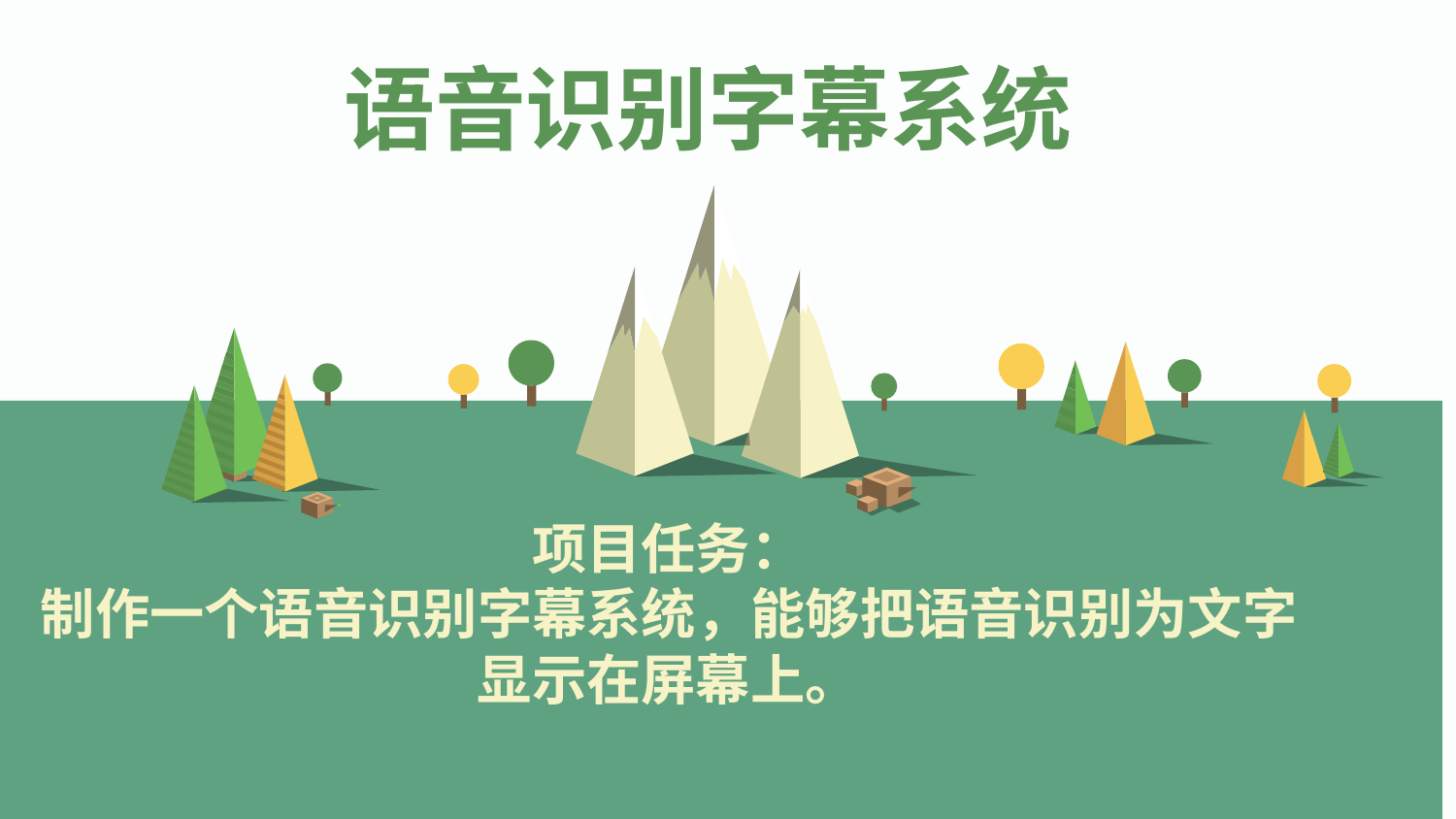

语音识别字幕系统

项目任务：
制作一个语音识别字幕系统，能够把语音识别为文字
显示在屏幕上。